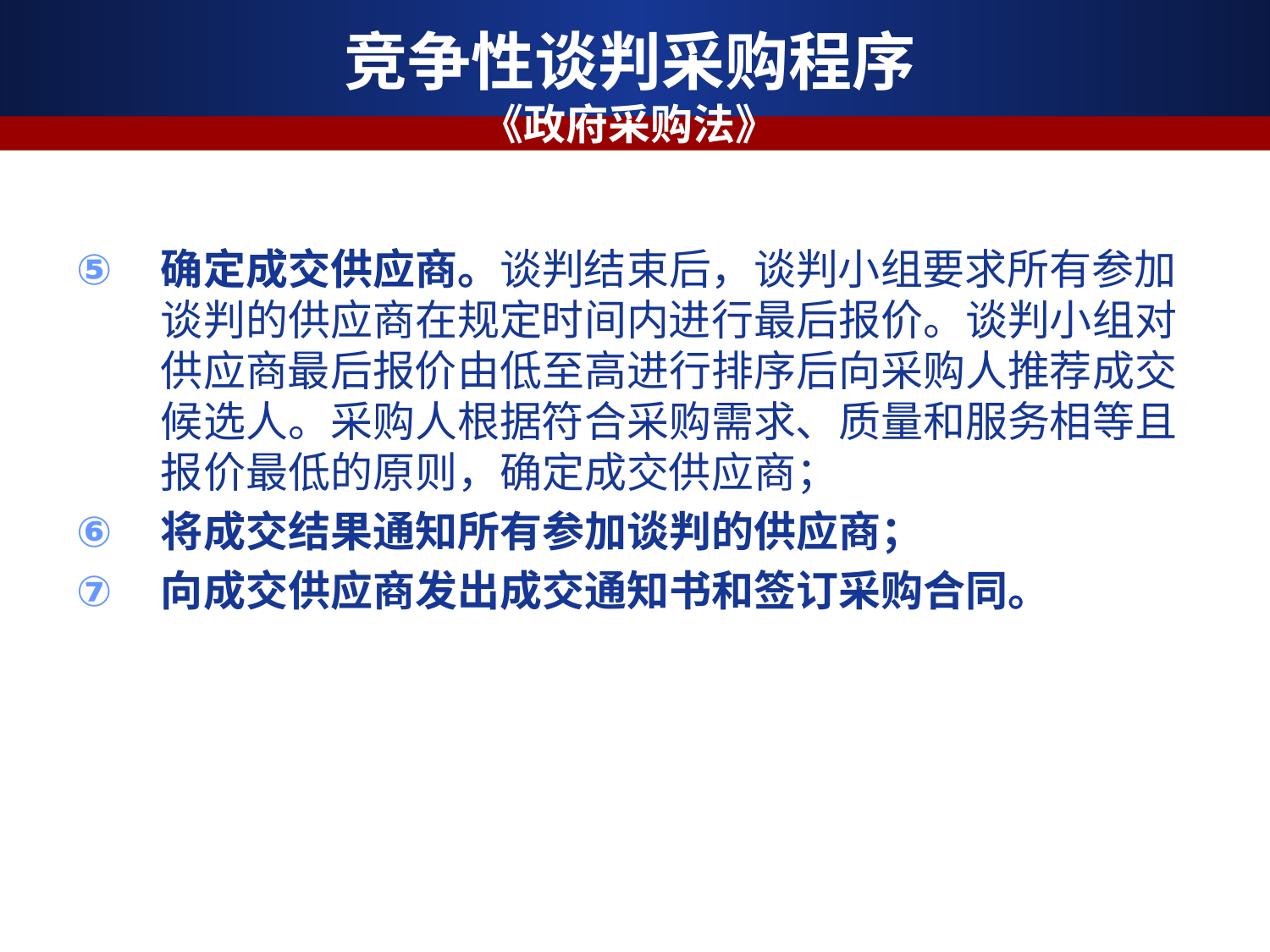

竞争性谈判采购程序
《政府采购法》
确定成交供应商。谈判结束后，谈判小组要求所有参加谈判的供应商在规定时间内进行最后报价。谈判小组对供应商最后报价由低至高进行排序后向采购人推荐成交候选人。采购人根据符合采购需求、质量和服务相等且报价最低的原则，确定成交供应商；
将成交结果通知所有参加谈判的供应商；
向成交供应商发出成交通知书和签订采购合同。
厂家控货怎么办